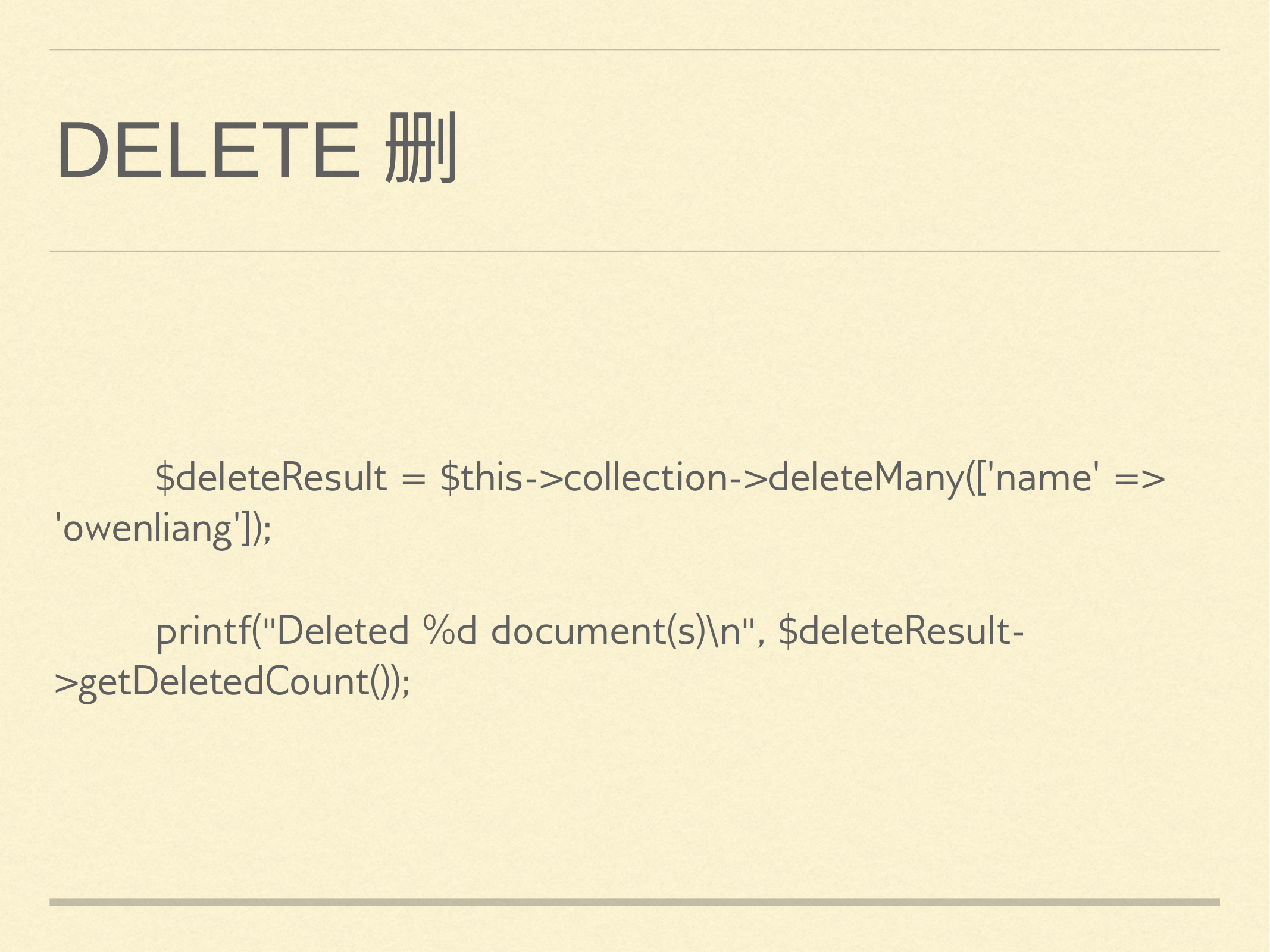

# delete删
        $deleteResult = $this->collection->deleteMany(['name' => 'owenliang']);
        printf("Deleted %d document(s)\n", $deleteResult->getDeletedCount());